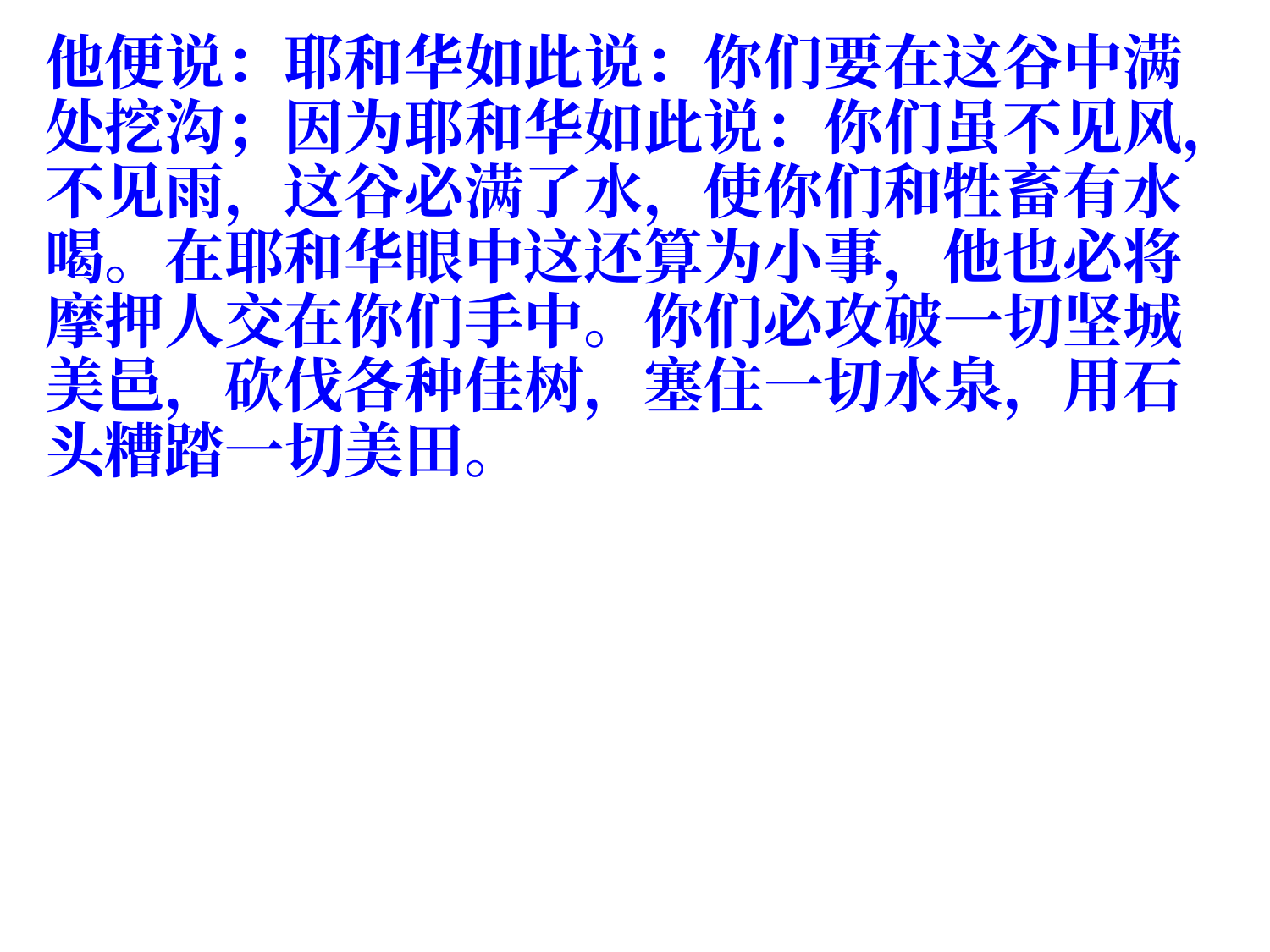

他便说：耶和华如此说：你们要在这谷中满处挖沟；因为耶和华如此说：你们虽不见风，不见雨，这谷必满了水，使你们和牲畜有水喝。在耶和华眼中这还算为小事，他也必将摩押人交在你们手中。你们必攻破一切坚城美邑，砍伐各种佳树，塞住一切水泉，用石头糟踏一切美田。